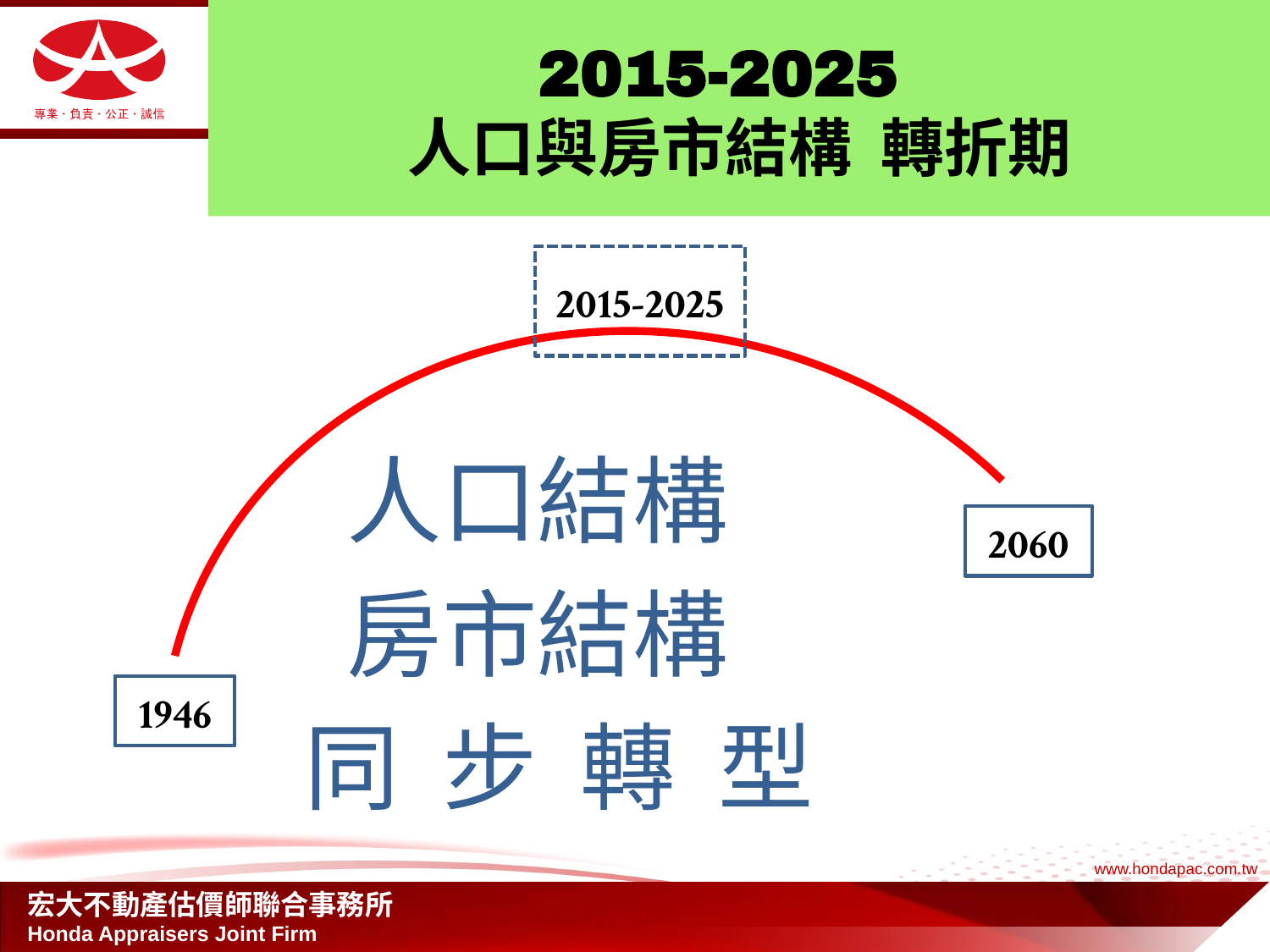

# 2015-2025 人口與房市結構  轉折期

            人口結構
            房市結構
          同  步  轉  型
2015-2025

2060
1946